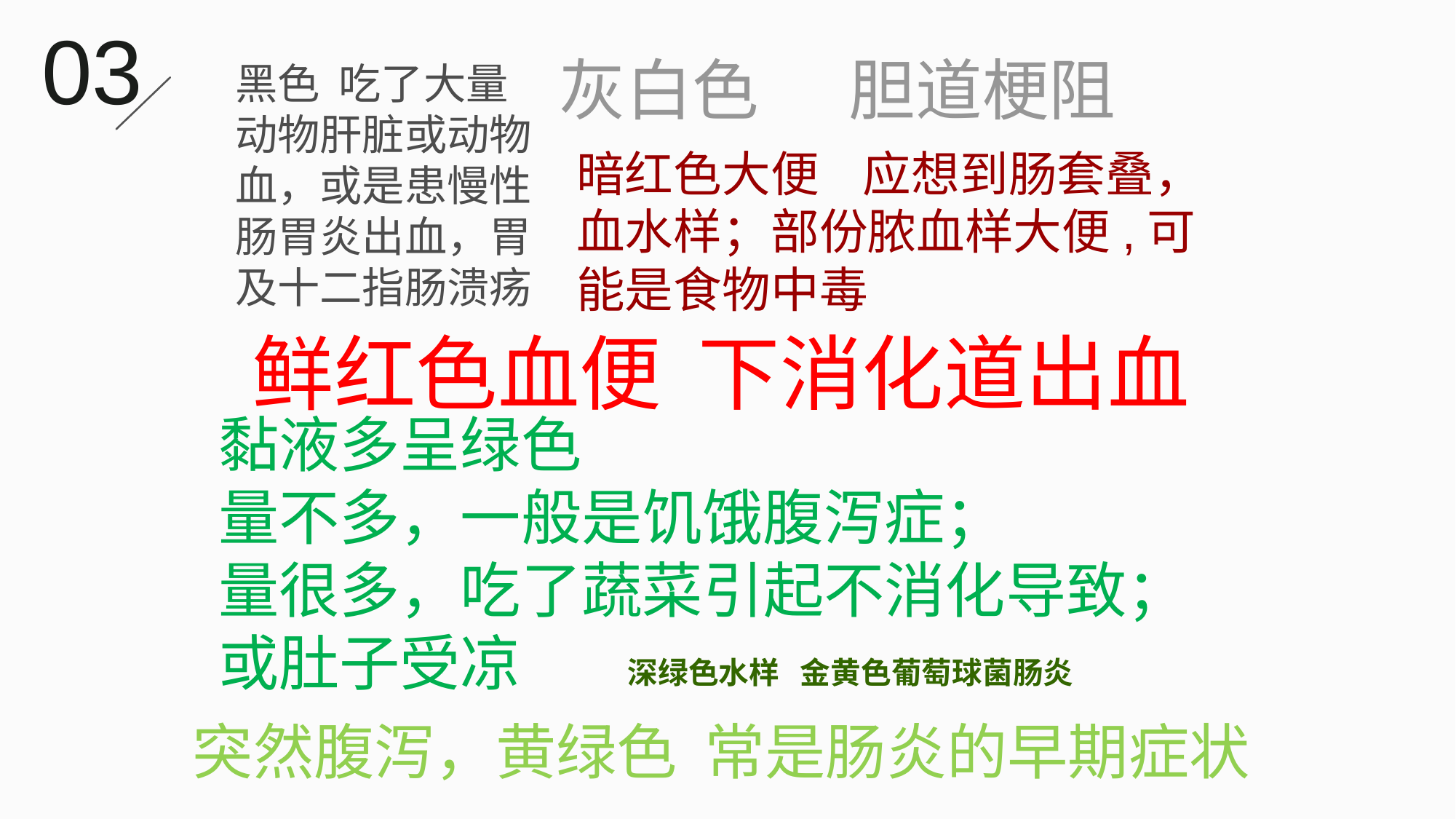

03
灰白色      胆道梗阻
黑色  吃了大量动物肝脏或动物血，或是患慢性肠胃炎出血，胃及十二指肠溃疡
暗红色大便    应想到肠套叠，血水样；部份脓血样大便,可能是食物中毒
鲜红色血便  下消化道出血
黏液多呈绿色
量不多，一般是饥饿腹泻症；
量很多，吃了蔬菜引起不消化导致；
或肚子受凉
深绿色水样   金黄色葡萄球菌肠炎
突然腹泻，黄绿色  常是肠炎的早期症状